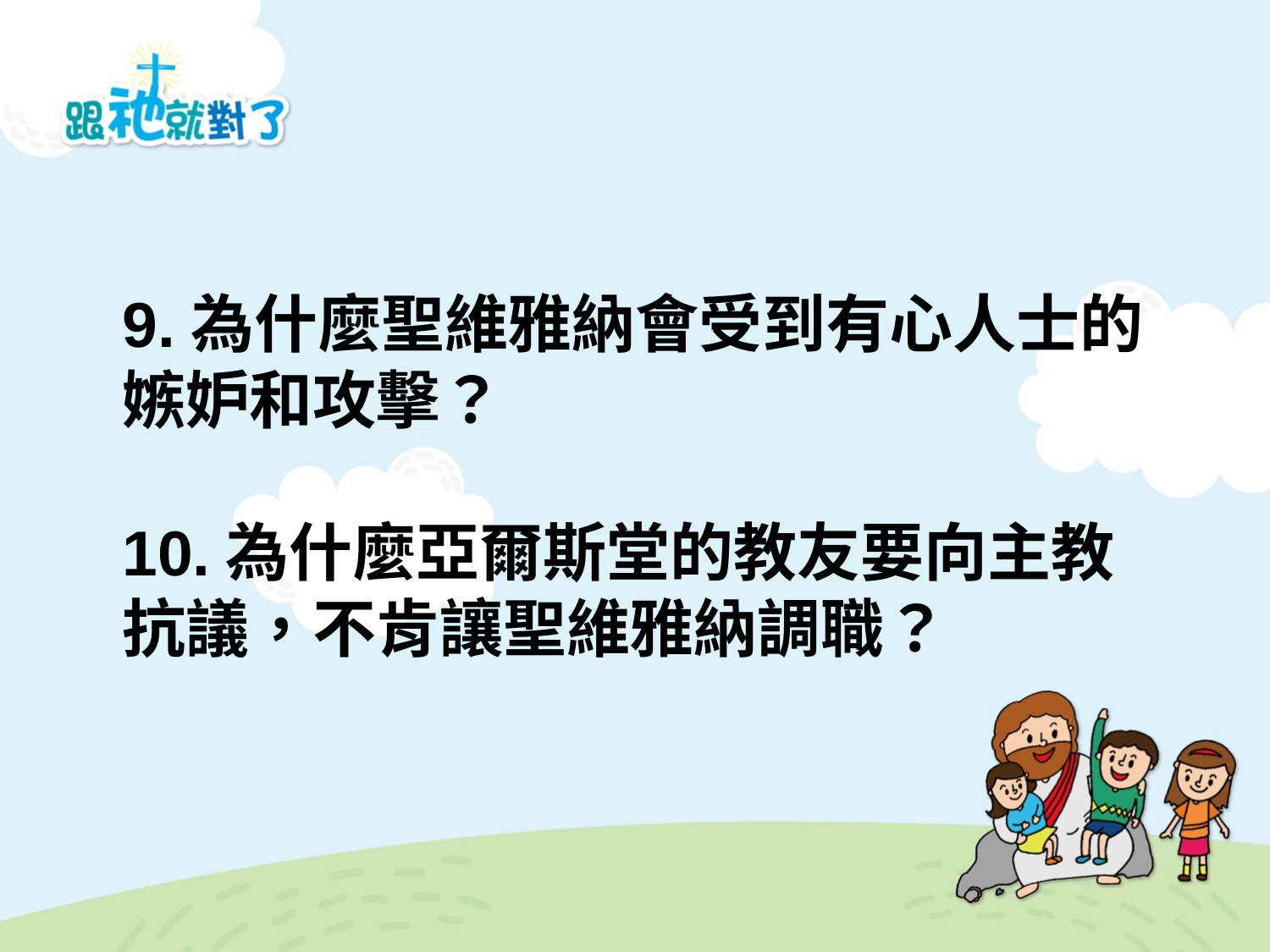

9.為什麼聖維雅納會受到有心人士的嫉妒和攻擊？

10.為什麼亞爾斯堂的教友要向主教抗議，不肯讓聖維雅納調職？